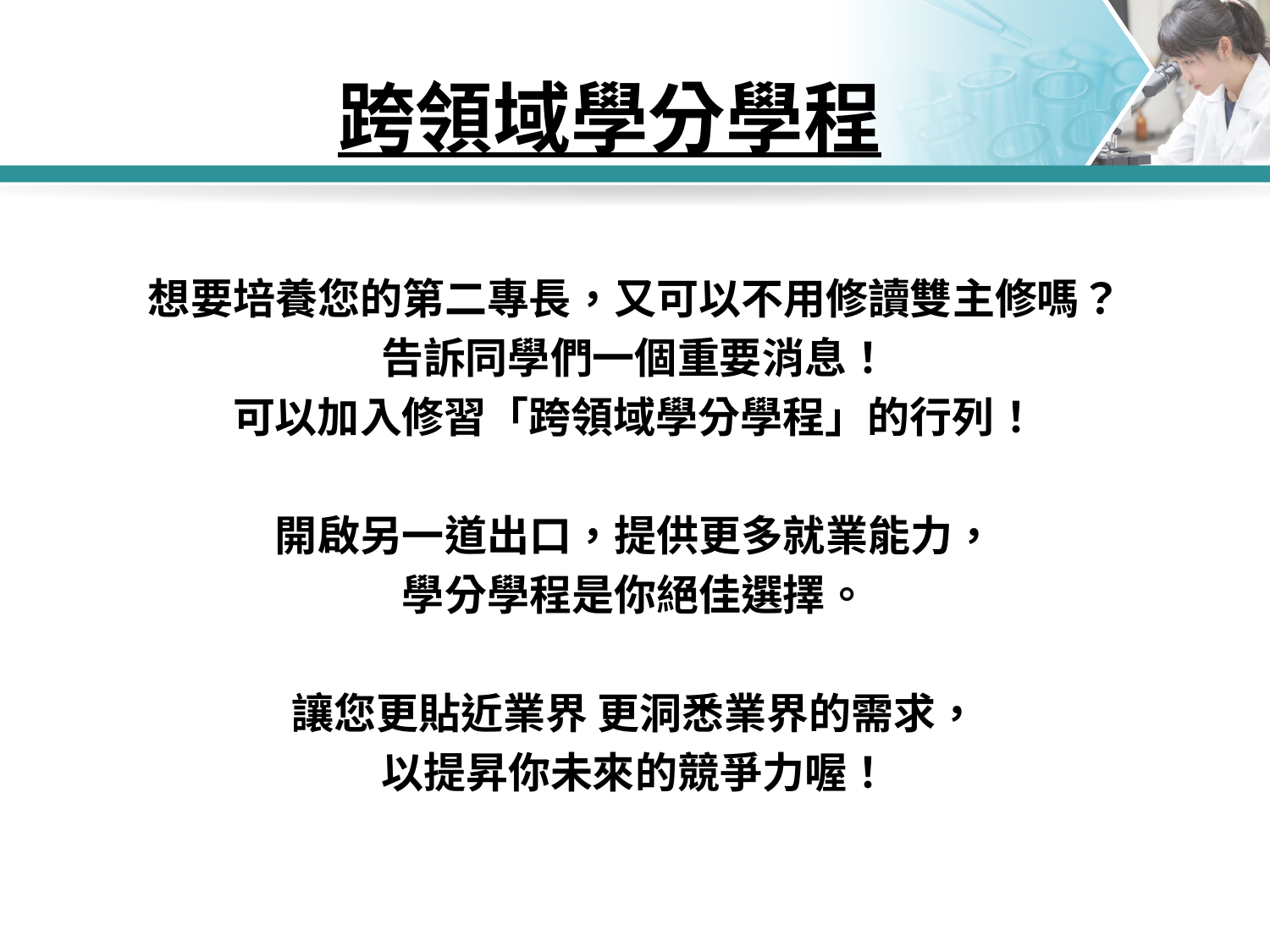

# 跨領域學分學程
想要培養您的第二專長，又可以不用修讀雙主修嗎？
告訴同學們一個重要消息！
可以加入修習「跨領域學分學程」的行列！

開啟另一道出口，提供更多就業能力，
學分學程是你絕佳選擇。

讓您更貼近業界 更洞悉業界的需求，
以提昇你未來的競爭力喔！